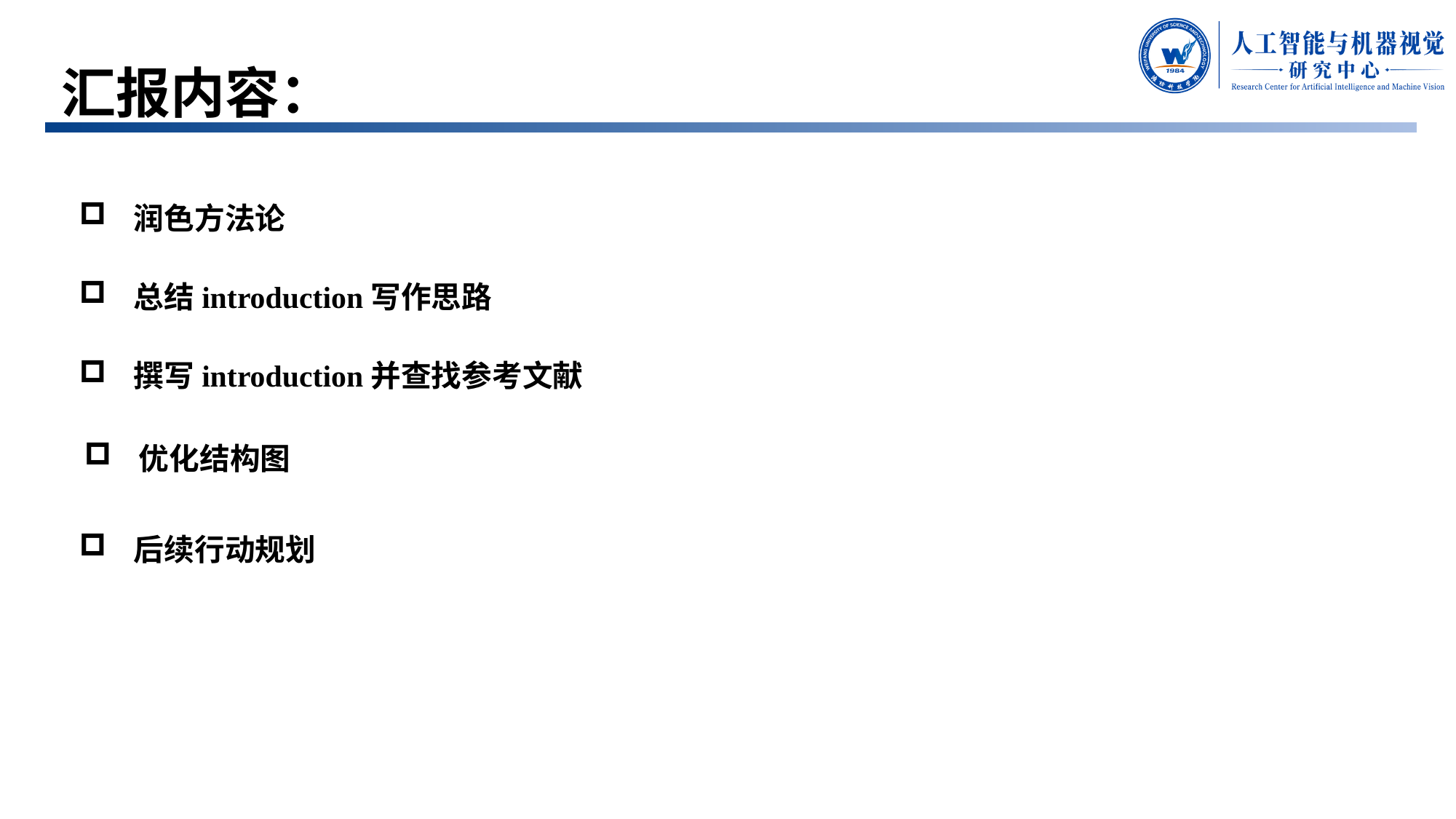

# 汇报内容：
润色方法论
总结introduction写作思路
撰写introduction并查找参考文献
优化结构图
后续行动规划